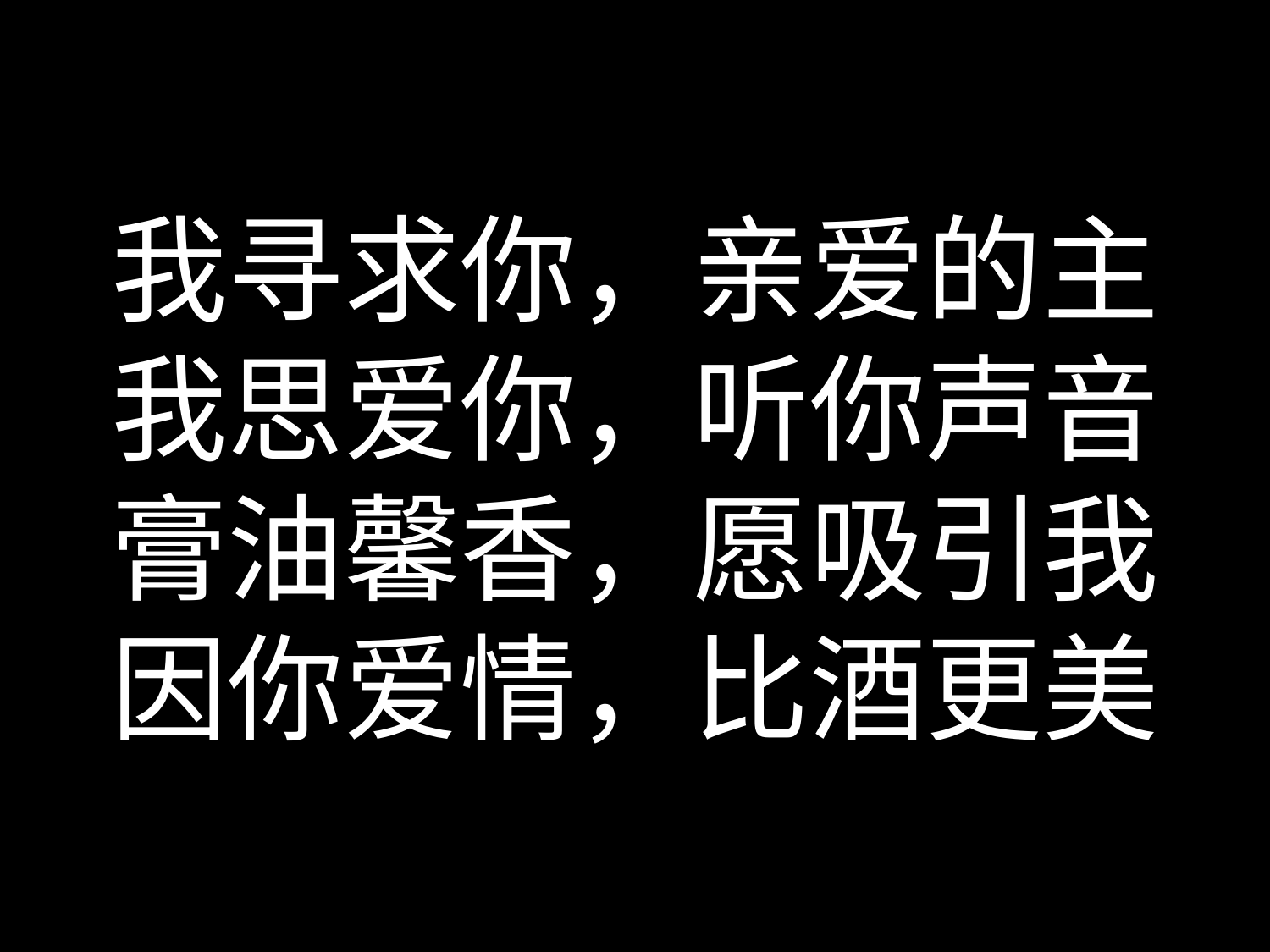

# 我寻求你，亲爱的主 我思爱你，听你声音 膏油馨香，愿吸引我 因你爱情，比酒更美